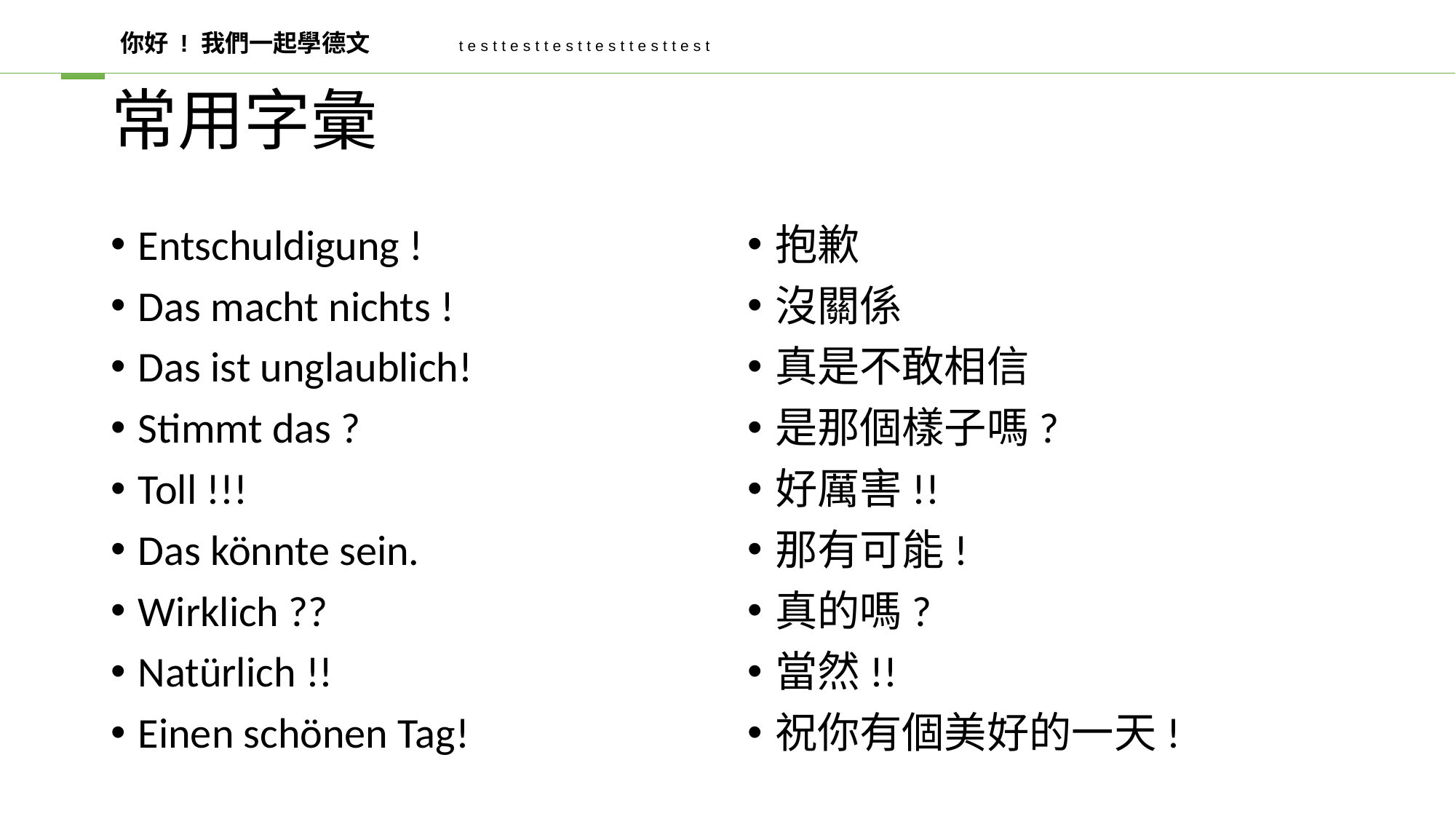

你好 ! 我們一起學德文
testtesttesttesttesttest

# 常用字彙
Entschuldigung !
Das macht nichts !
Das ist unglaublich!
Stimmt das ?
Toll !!!
Das könnte sein.
Wirklich ??
Natürlich !!
Einen schönen Tag!
抱歉
沒關係
真是不敢相信
是那個樣子嗎?
好厲害!!
那有可能!
真的嗎?
當然!!
祝你有個美好的一天!